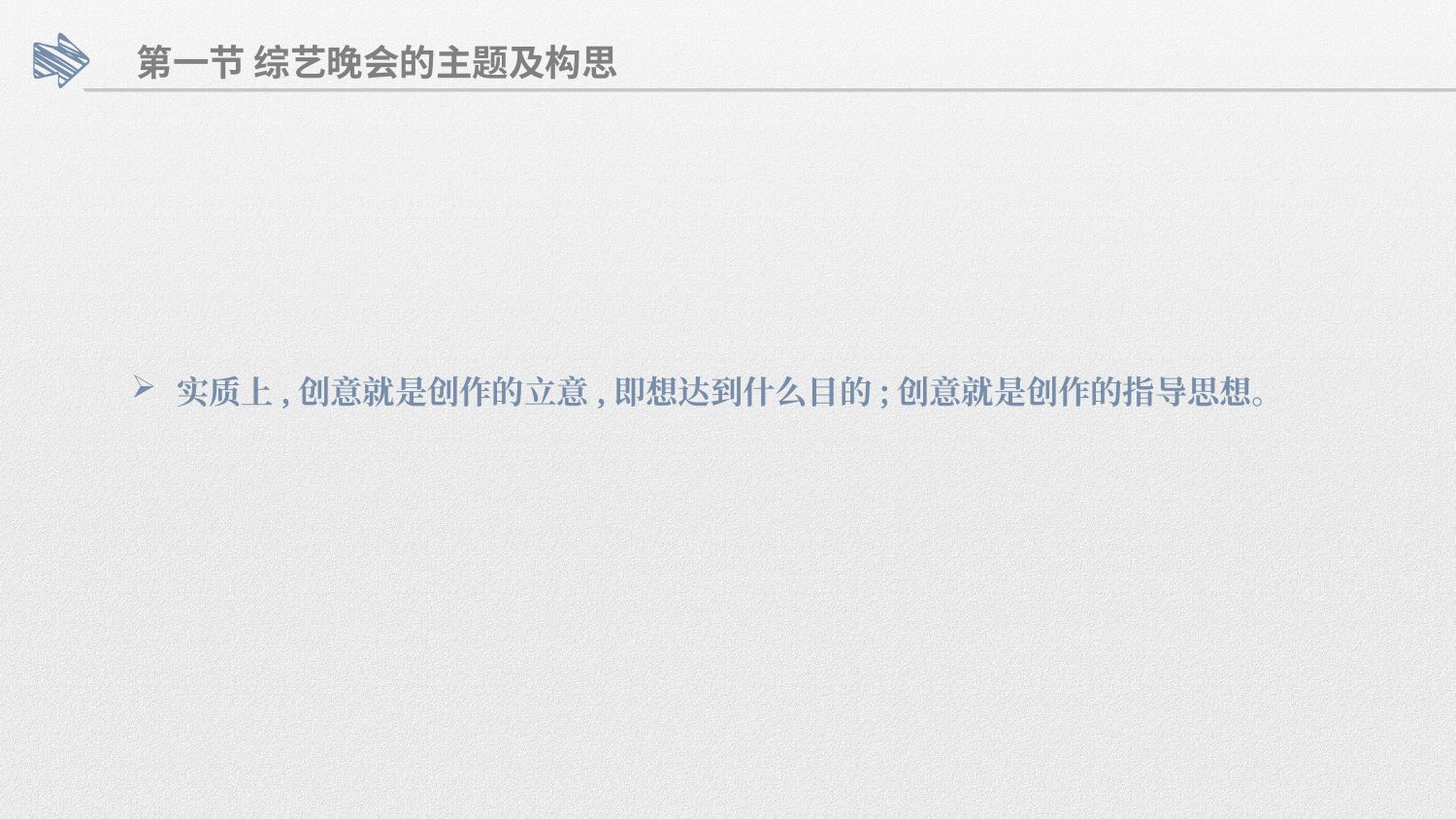

第一节 综艺晚会的主题及构思
实质上,创意就是创作的立意,即想达到什么目的;创意就是创作的指导思想。